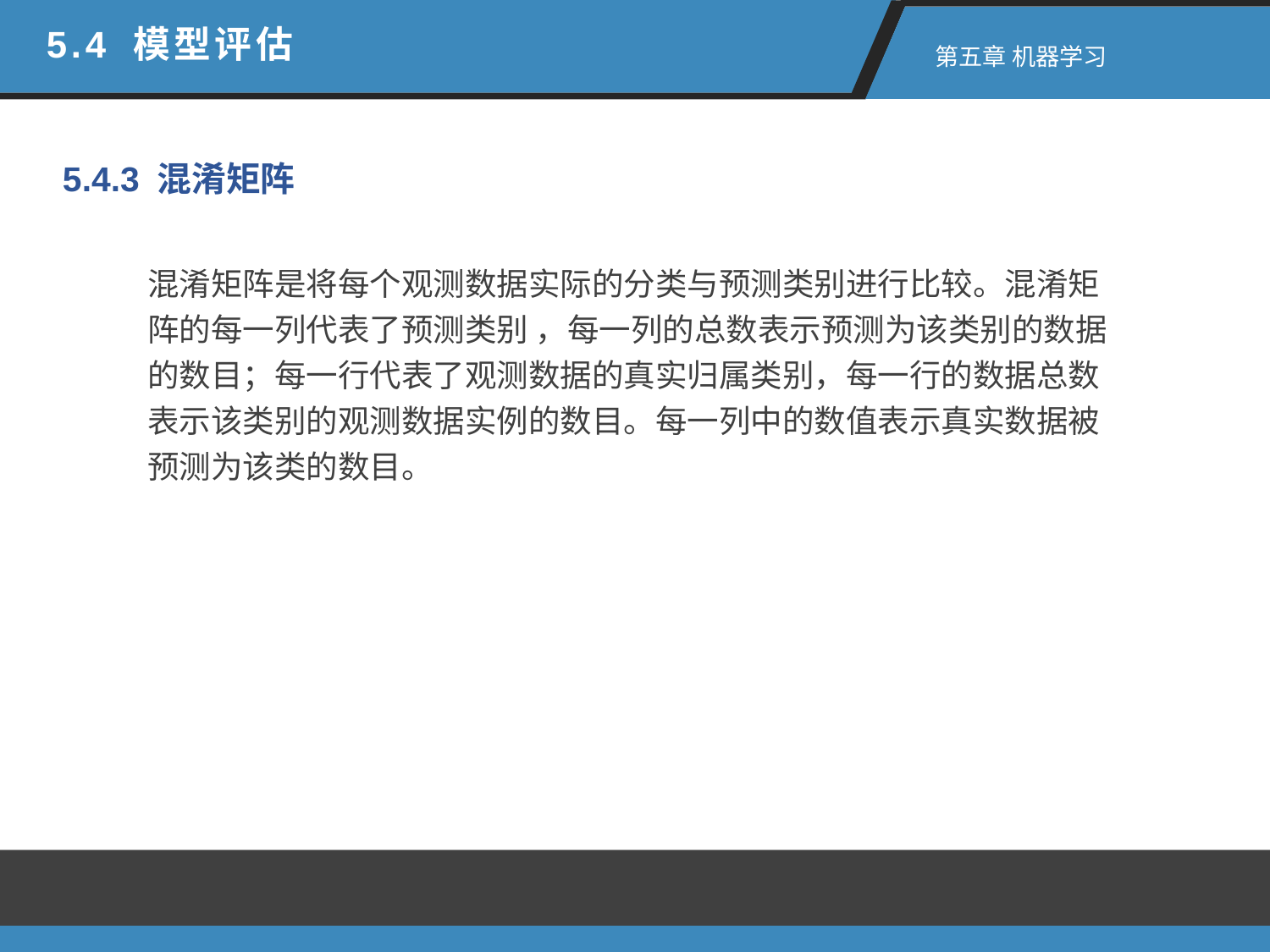

5.4 模型评估
  第五章 机器学习
5.4.3 混淆矩阵
混淆矩阵是将每个观测数据实际的分类与预测类别进行比较。混淆矩阵的每一列代表了预测类别 ，每一列的总数表示预测为该类别的数据的数目；每一行代表了观测数据的真实归属类别，每一行的数据总数表示该类别的观测数据实例的数目。每一列中的数值表示真实数据被预测为该类的数目。